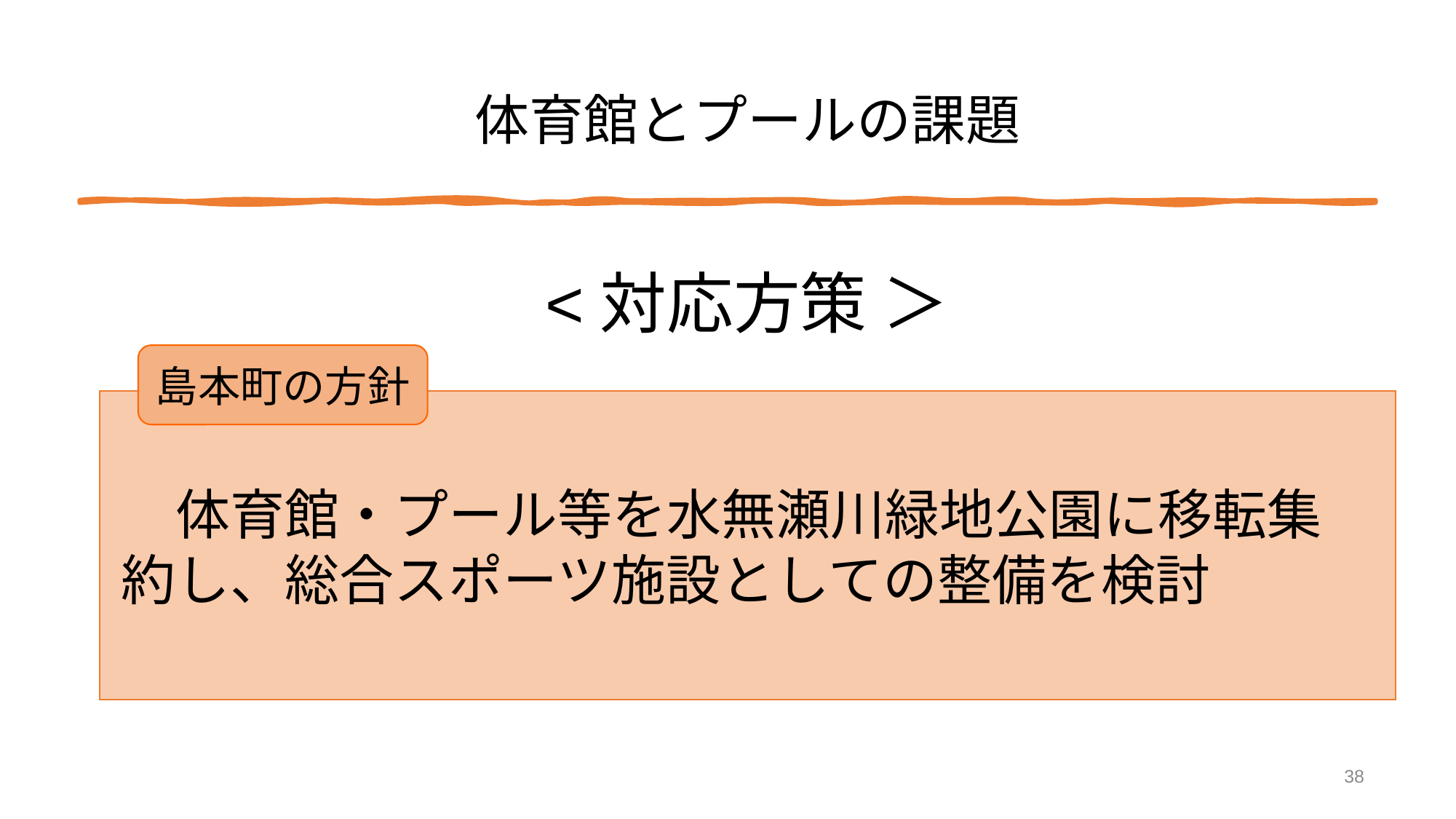

# 体育館とプールの課題

　 <対応方策 ＞
島本町の方針
　体育館・プール等を水無瀬川緑地公園に移転集約し、総合スポーツ施設としての整備を検討

38